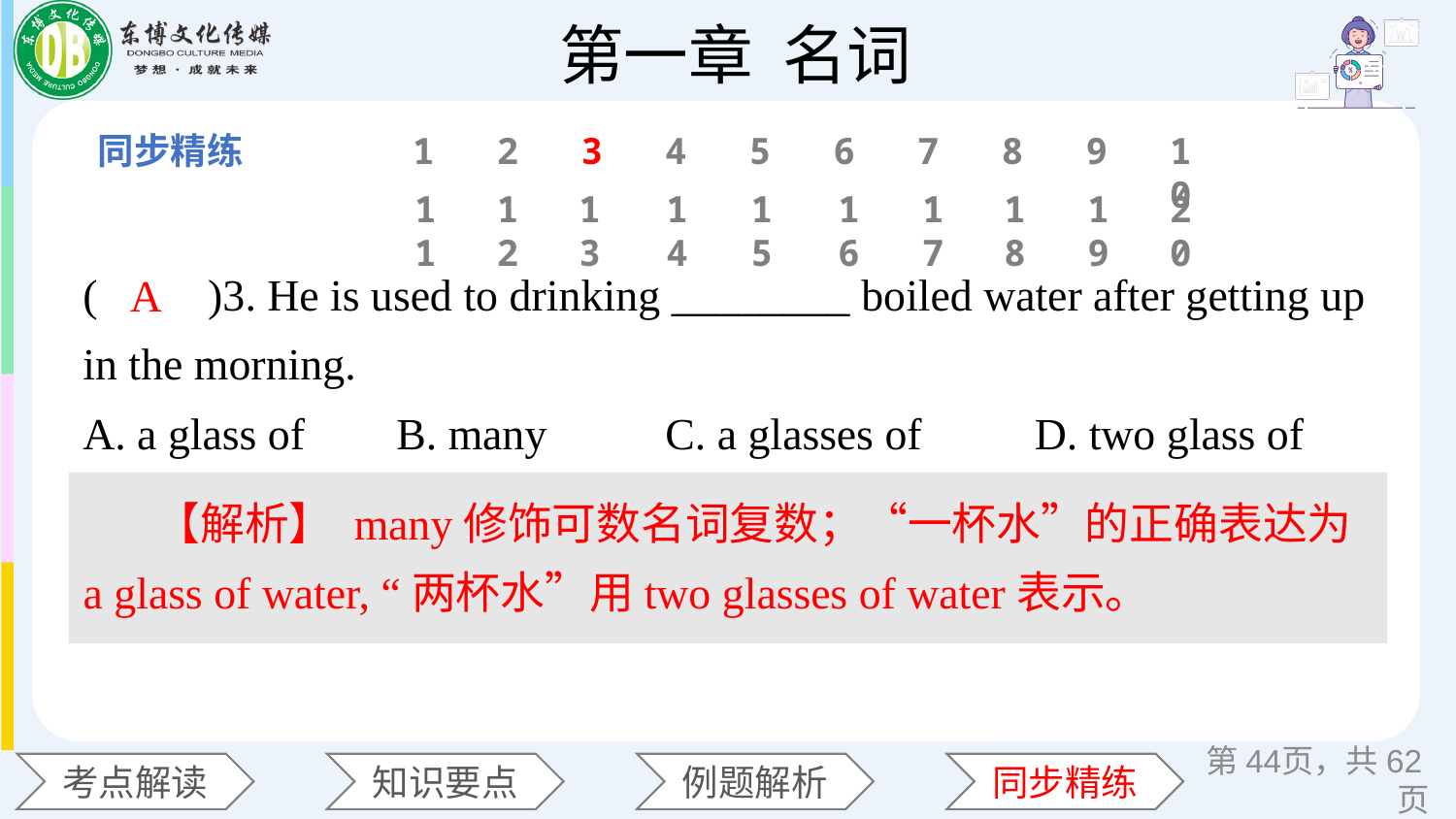

1
2
3
4
5
6
7
8
9
10
11
12
13
14
15
16
17
18
19
20
(　　)3. He is used to drinking ________ boiled water after getting up in the morning.
A. a glass of	  B. many	C. a glasses of	       D. two glass of
A
【解析】 many修饰可数名词复数；“一杯水”的正确表达为a glass of water, “两杯水”用two glasses of water表示。
第44页，共62页